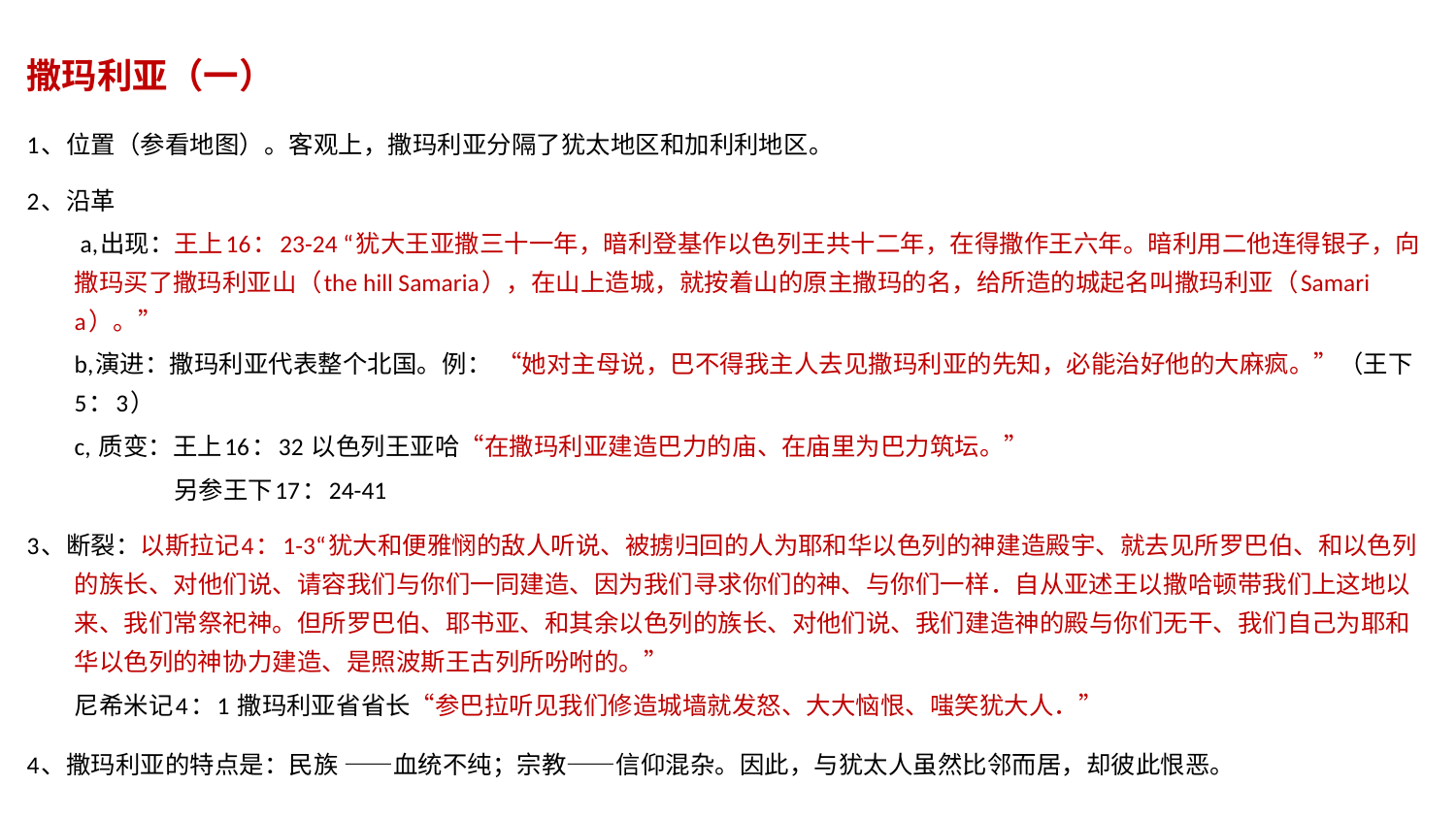

撒玛利亚（一）

1、位置（参看地图）。客观上，撒玛利亚分隔了犹太地区和加利利地区。

2、沿革
	 a,出现：王上16：23-24 “犹大王亚撒三十一年，暗利登基作以色列王共十二年，在得撒作王六年。暗利用二他连得银子，向撒玛买了撒玛利亚山（the hill Samaria），在山上造城，就按着山的原主撒玛的名，给所造的城起名叫撒玛利亚（Samaria）。”
	b,演进：撒玛利亚代表整个北国。例： “她对主母说，巴不得我主人去见撒玛利亚的先知，必能治好他的大麻疯。”（王下5：3）
	c, 质变：王上16：32 以色列王亚哈“在撒玛利亚建造巴力的庙、在庙里为巴力筑坛。”
                          另参王下17：24-41

3、断裂：以斯拉记4：1-3“犹大和便雅悯的敌人听说、被掳归回的人为耶和华以色列的神建造殿宇、就去见所罗巴伯、和以色列的族长、对他们说、请容我们与你们一同建造、因为我们寻求你们的神、与你们一样．自从亚述王以撒哈顿带我们上这地以来、我们常祭祀神。但所罗巴伯、耶书亚、和其余以色列的族长、对他们说、我们建造神的殿与你们无干、我们自己为耶和华以色列的神协力建造、是照波斯王古列所吩咐的。”
	尼希米记4：1 撒玛利亚省省长“参巴拉听见我们修造城墙就发怒、大大恼恨、嗤笑犹大人．”

4、撒玛利亚的特点是：民族 ——血统不纯；宗教——信仰混杂。因此，与犹太人虽然比邻而居，却彼此恨恶。